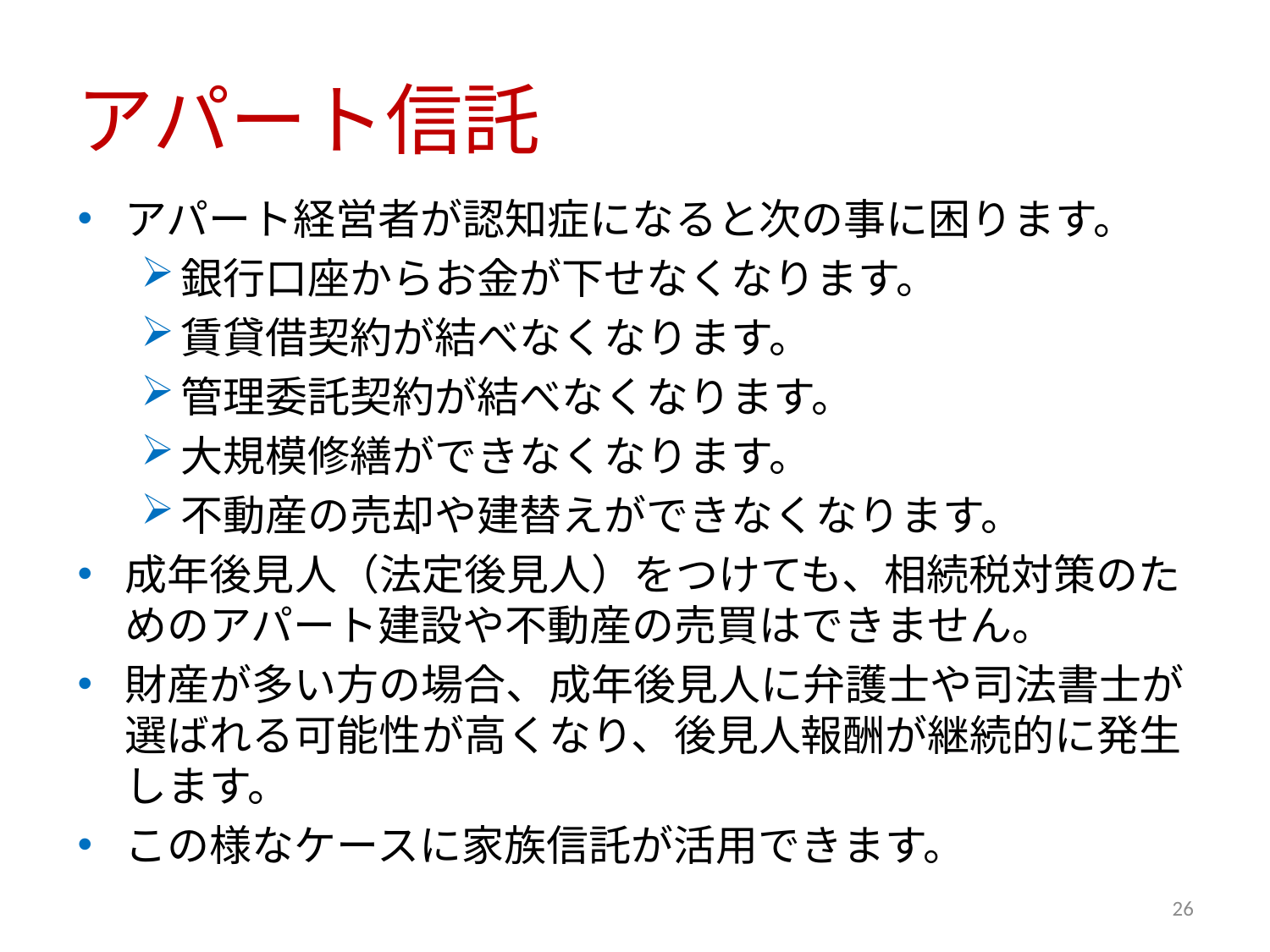

# アパート信託
アパート経営者が認知症になると次の事に困ります。
銀行口座からお金が下せなくなります。
賃貸借契約が結べなくなります。
管理委託契約が結べなくなります。
大規模修繕ができなくなります。
不動産の売却や建替えができなくなります。
成年後見人（法定後見人）をつけても、相続税対策のためのアパート建設や不動産の売買はできません。
財産が多い方の場合、成年後見人に弁護士や司法書士が選ばれる可能性が高くなり、後見人報酬が継続的に発生します。
この様なケースに家族信託が活用できます。
26